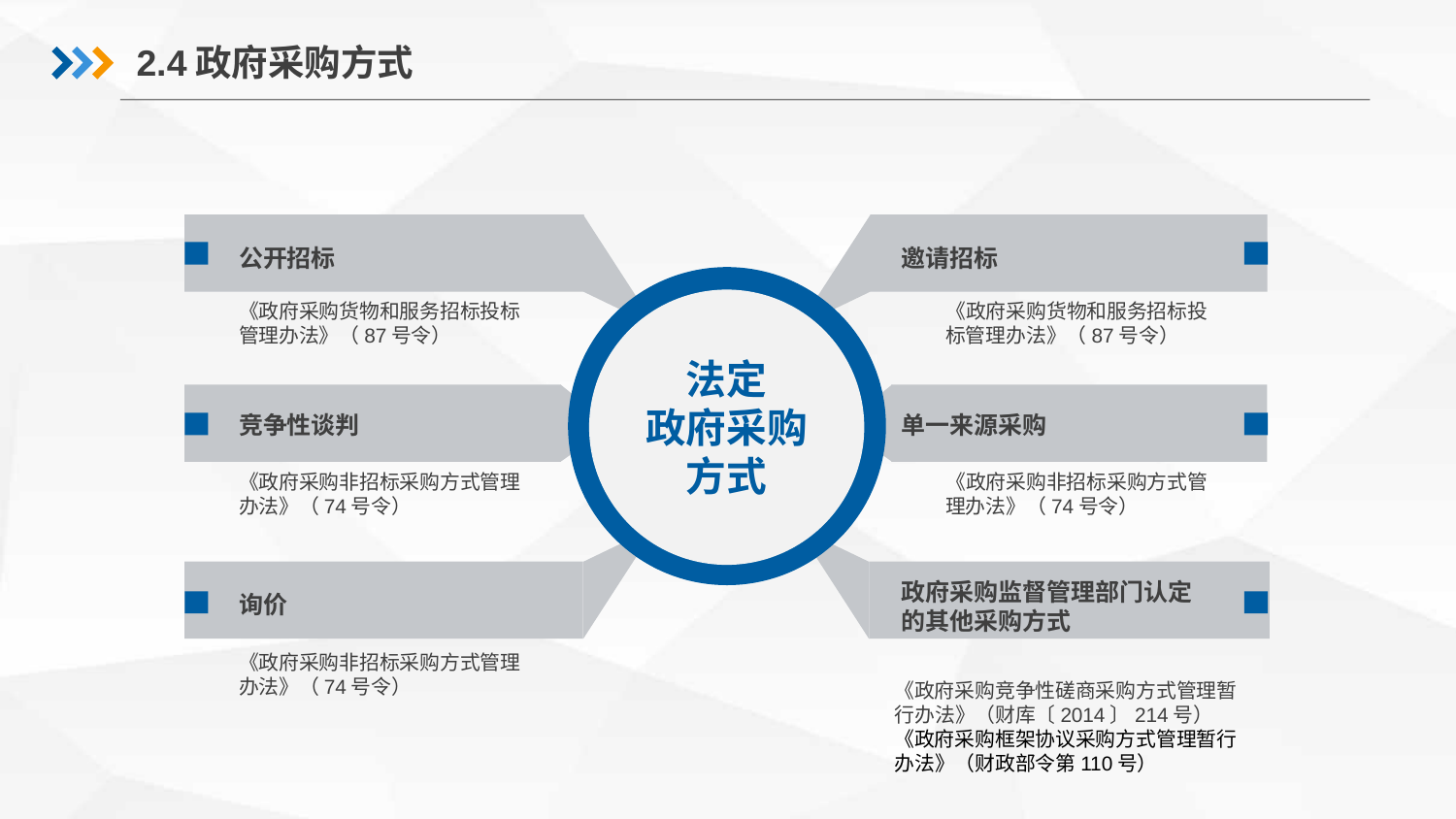

2.4政府采购方式

公开招标
邀请招标

法定
政府采购方式
《政府采购货物和服务招标投标管理办法》（87号令）
《政府采购货物和服务招标投标管理办法》（87号令）

竞争性谈判
单一来源采购

《政府采购非招标采购方式管理办法》（74号令）
《政府采购非招标采购方式管理办法》（74号令）

政府采购监督管理部门认定的其他采购方式
询价

《政府采购非招标采购方式管理办法》（74号令）
《政府采购竞争性磋商采购方式管理暂行办法》（财库〔2014〕214号）
《政府采购框架协议采购方式管理暂行办法》（财政部令第110号）
18